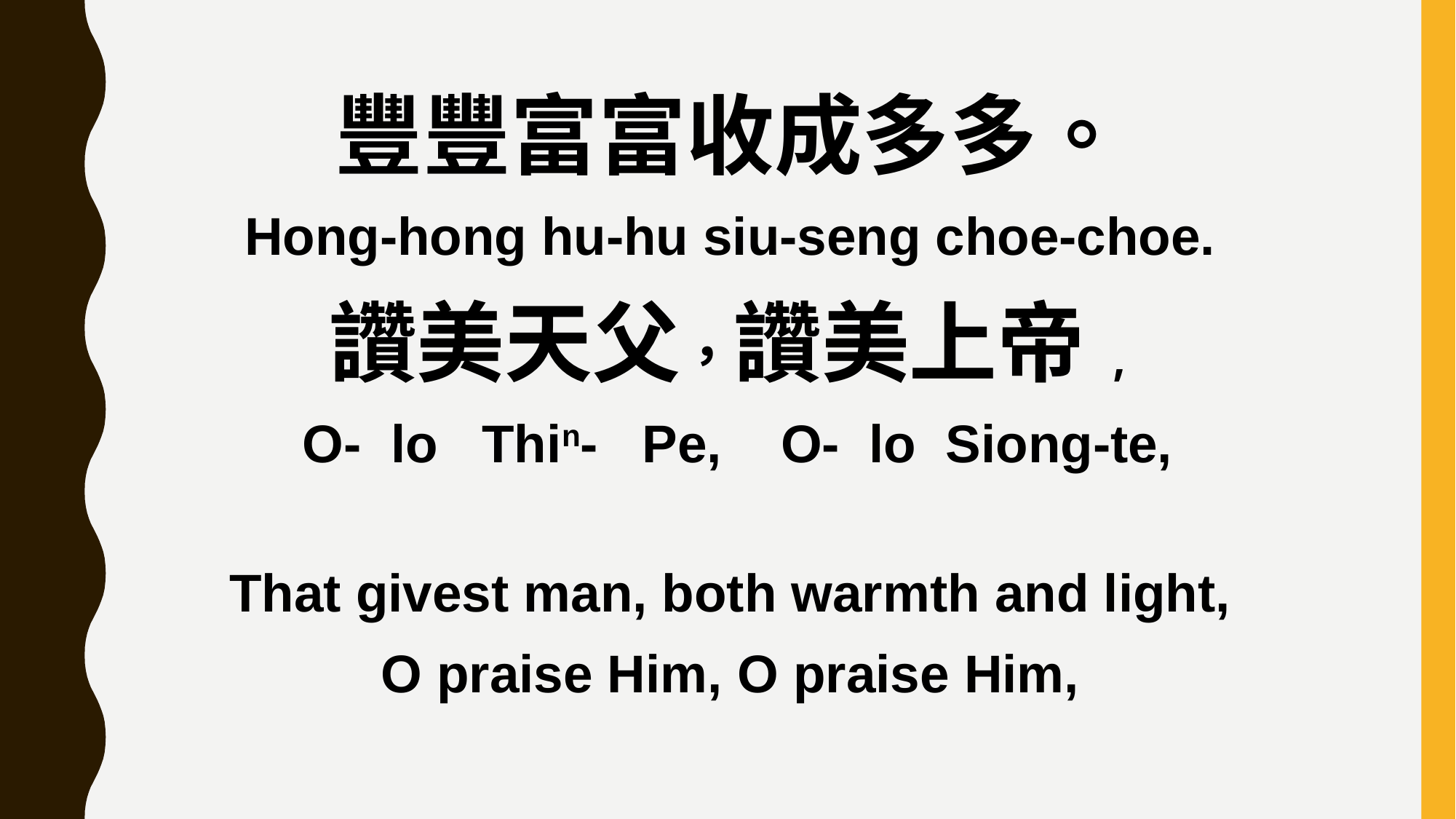

豐豐富富收成多多。
Hong-hong hu-hu siu-seng choe-choe.
讚美天父，讚美上帝,
 O-  lo   Thin-   Pe,    O-  lo  Siong-te,

That givest man, both warmth and light,
O praise Him, O praise Him,